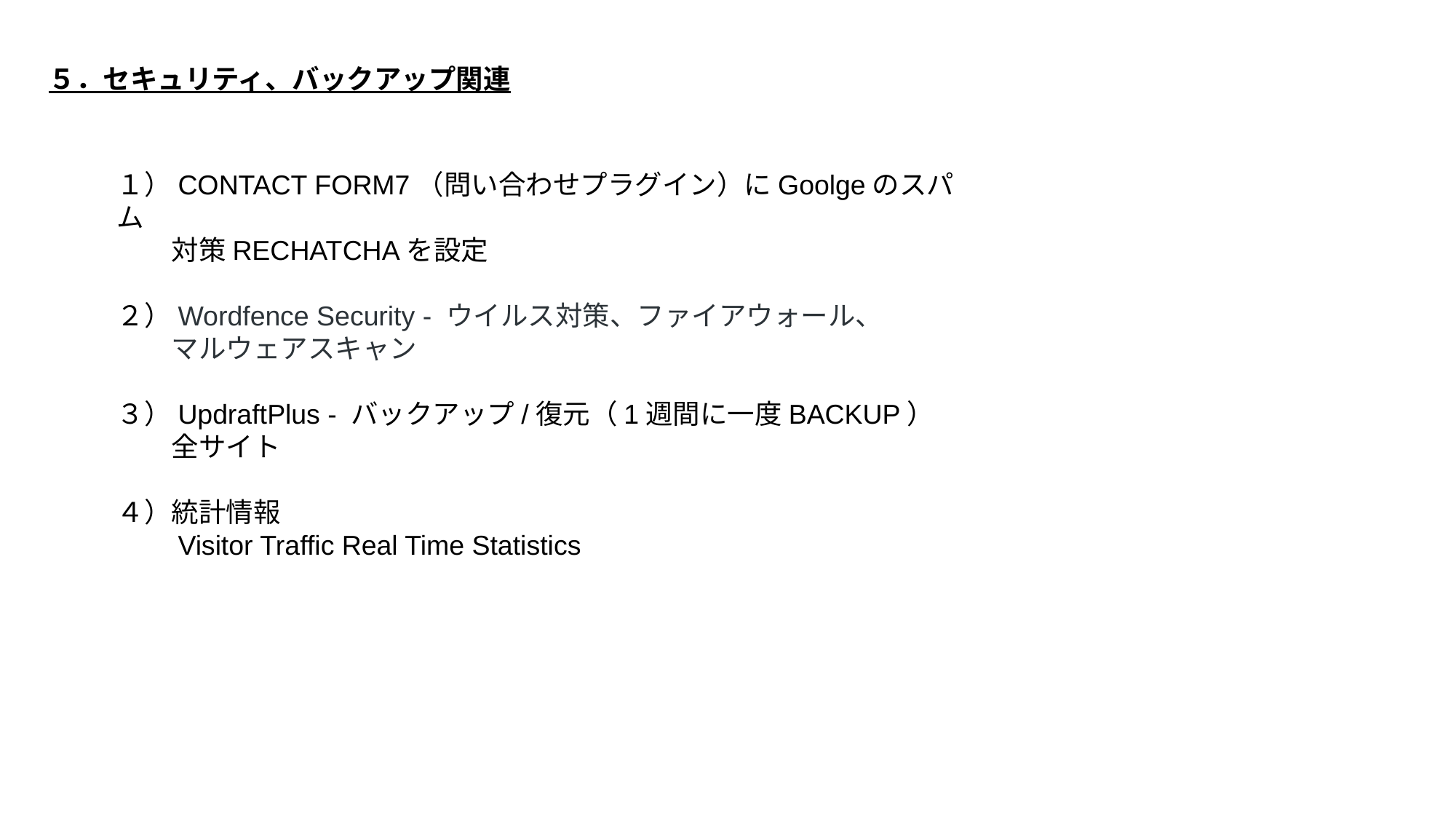

５．セキュリティ、バックアップ関連
１）CONTACT FORM7（問い合わせプラグイン）にGoolgeのスパム
　　対策RECHATCHAを設定

２）Wordfence Security - ウイルス対策、ファイアウォール、
　　マルウェアスキャン

３）UpdraftPlus - バックアップ/復元（1週間に一度BACKUP）
　　全サイト

４）統計情報
　　Visitor Traffic Real Time Statistics